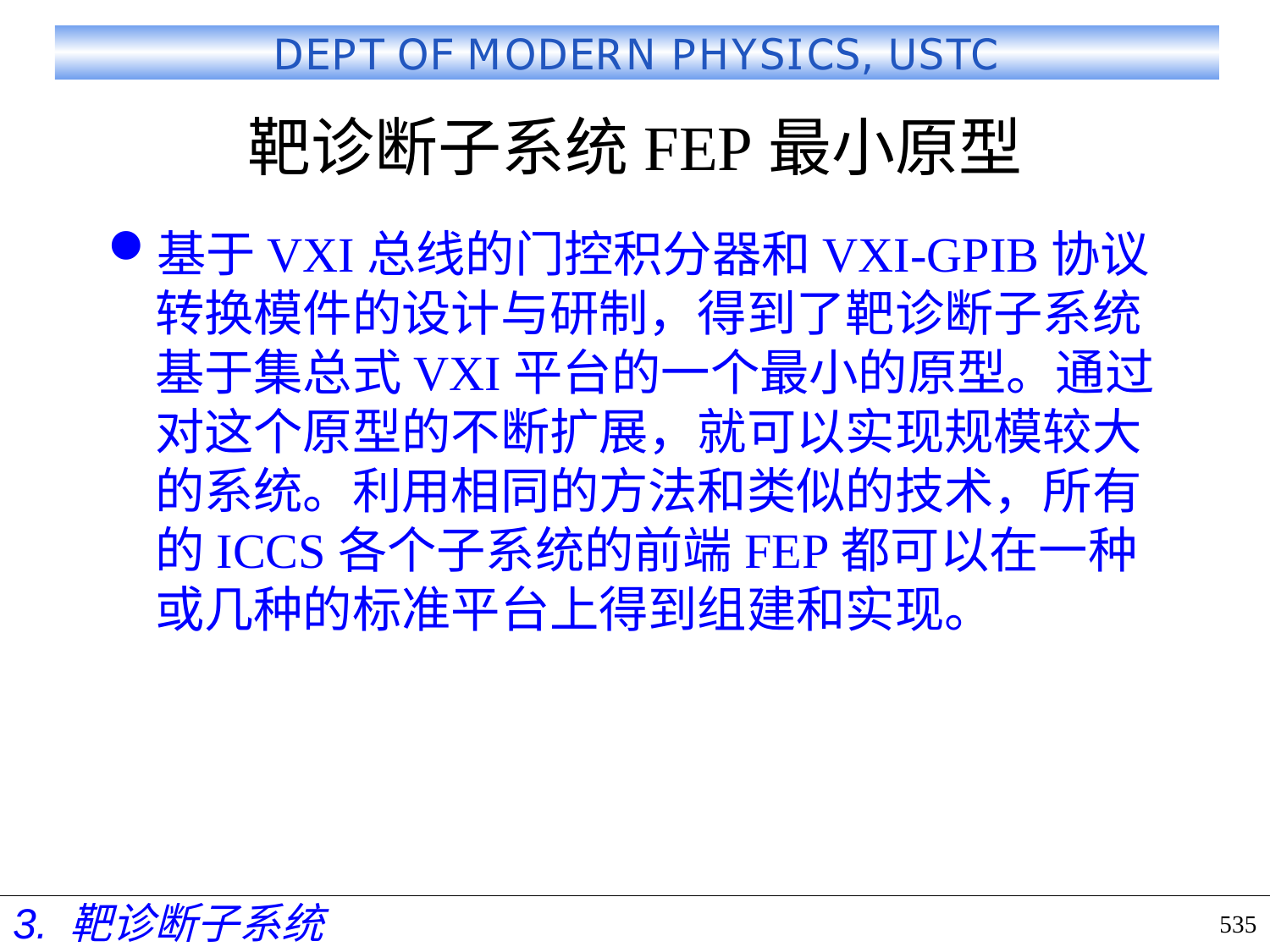

# 靶诊断子系统FEP最小原型
基于VXI总线的门控积分器和VXI-GPIB协议转换模件的设计与研制，得到了靶诊断子系统基于集总式VXI平台的一个最小的原型。通过对这个原型的不断扩展，就可以实现规模较大的系统。利用相同的方法和类似的技术，所有的ICCS各个子系统的前端FEP都可以在一种或几种的标准平台上得到组建和实现。
3. 靶诊断子系统
535